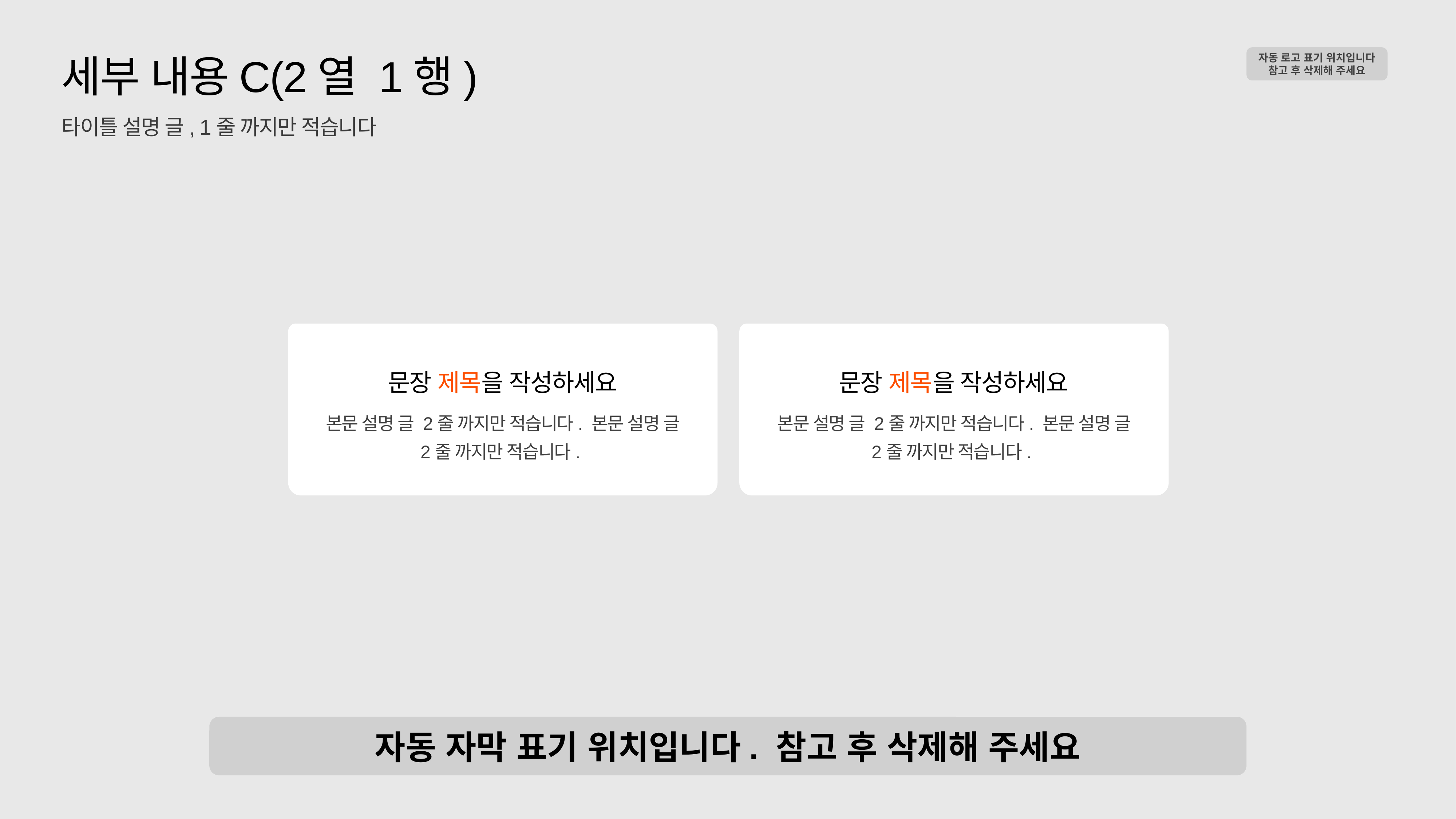

자동 로고 표기 위치입니다
참고 후 삭제해 주세요
세부 내용C(2열 1행)

타이틀 설명 글, 1줄 까지만 적습니다

문장 제목을 작성하세요
본문 설명 글 2줄 까지만 적습니다. 본문 설명 글 2줄 까지만 적습니다.
문장 제목을 작성하세요
본문 설명 글 2줄 까지만 적습니다. 본문 설명 글 2줄 까지만 적습니다.
자동 자막 표기 위치입니다. 참고 후 삭제해 주세요